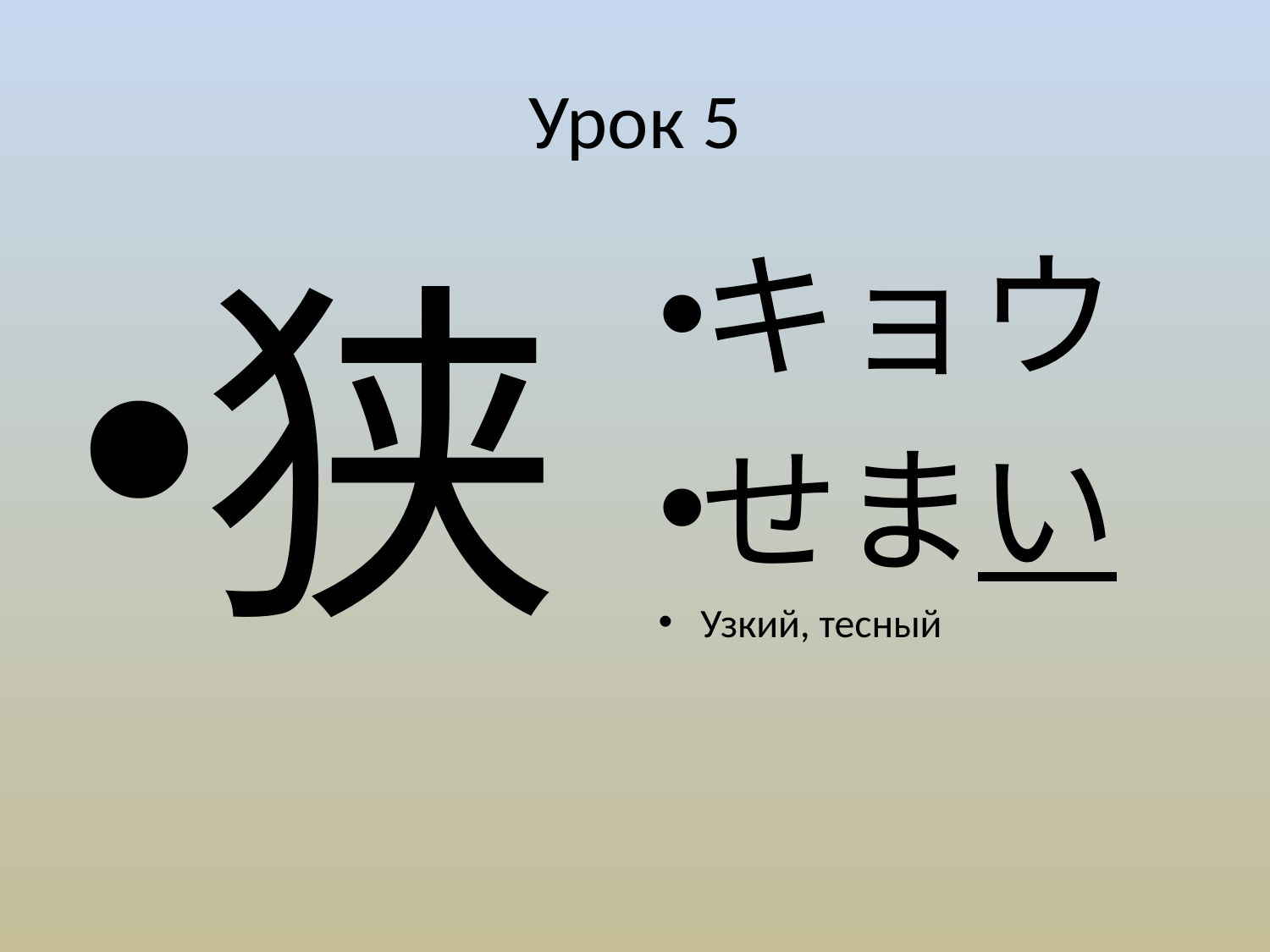

# Урок 5
狭

キョウ
せまい
Узкий, тесный